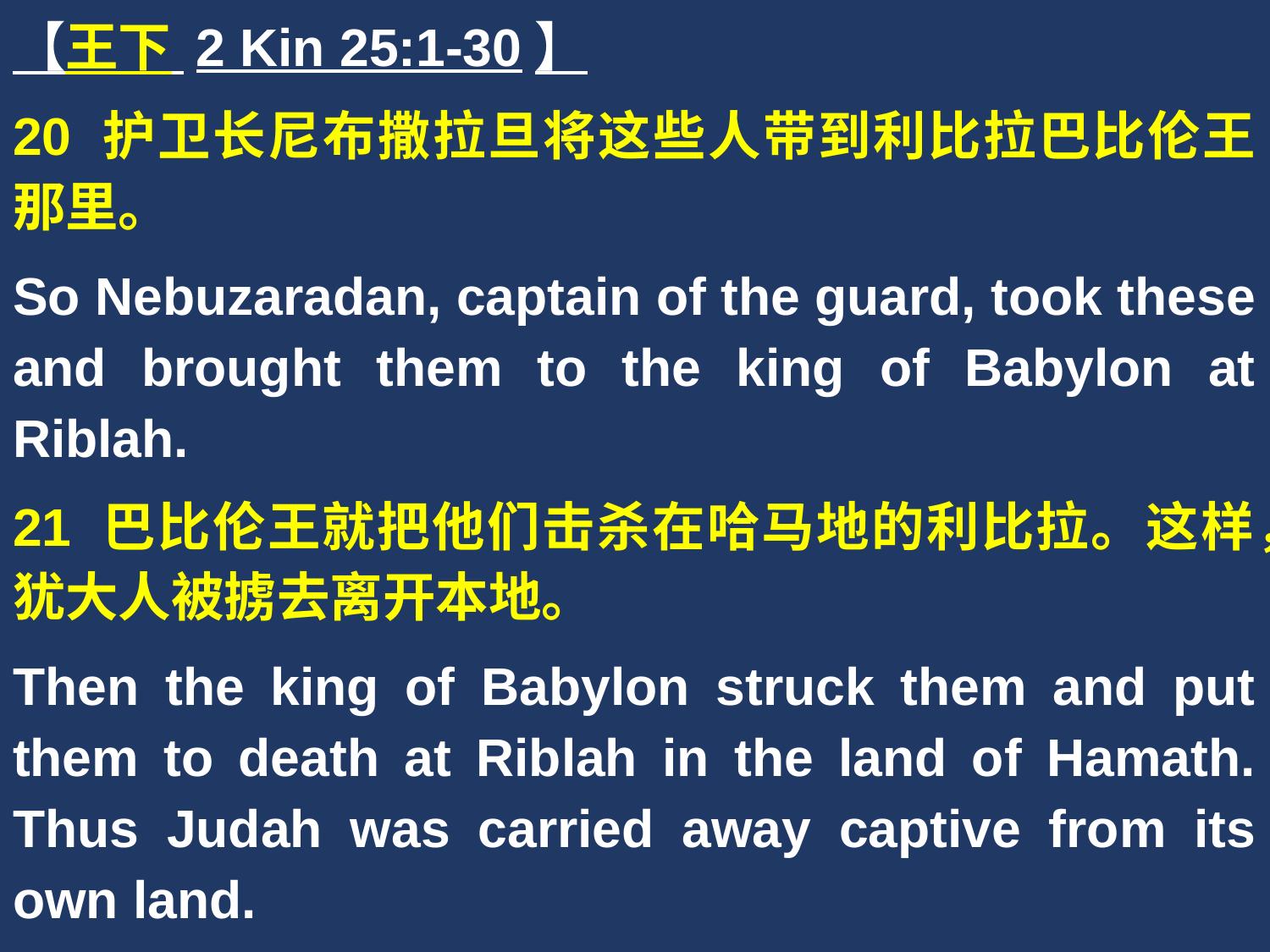

【王下 2 Kin 25:1-30】
20 护卫长尼布撒拉旦将这些人带到利比拉巴比伦王那里。
So Nebuzaradan, captain of the guard, took these and brought them to the king of Babylon at Riblah.
21 巴比伦王就把他们击杀在哈马地的利比拉。这样，犹大人被掳去离开本地。
Then the king of Babylon struck them and put them to death at Riblah in the land of Hamath. Thus Judah was carried away captive from its own land.